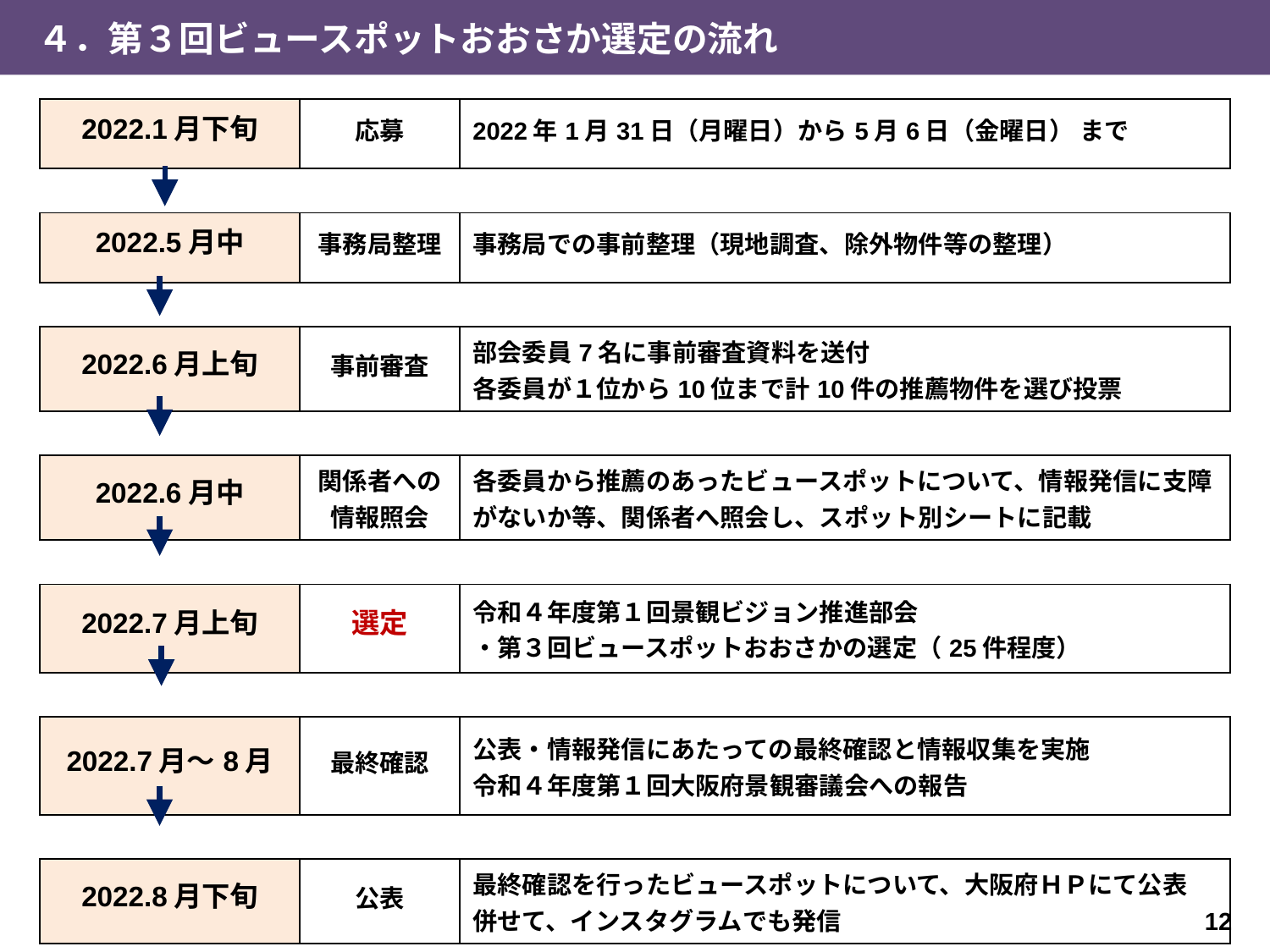

４．第３回ビュースポットおおさか選定の流れ
| 2022.1月下旬 | 応募 | 2022年1月31日（月曜日）から5月6日（金曜日） まで |
| --- | --- | --- |
|  |  |  |
| 2022.5月中 | 事務局整理 | 事務局での事前整理（現地調査、除外物件等の整理） |
|  |  |  |
| 2022.6月上旬 | 事前審査 | 部会委員7名に事前審査資料を送付 各委員が１位から10位まで計10件の推薦物件を選び投票 |
|  |  |  |
| 2022.6月中 | 関係者への 情報照会 | 各委員から推薦のあったビュースポットについて、情報発信に支障がないか等、関係者へ照会し、スポット別シートに記載 |
|  |  |  |
| 2022.7月上旬 | 選定 | 令和４年度第１回景観ビジョン推進部会 ・第３回ビュースポットおおさかの選定（25件程度） |
|  |  |  |
| 2022.7月～8月 | 最終確認 | 公表・情報発信にあたっての最終確認と情報収集を実施 令和４年度第１回大阪府景観審議会への報告 |
|  |  |  |
| 2022.8月下旬 | 公表 | 最終確認を行ったビュースポットについて、大阪府ＨＰにて公表 併せて、インスタグラムでも発信 |
12